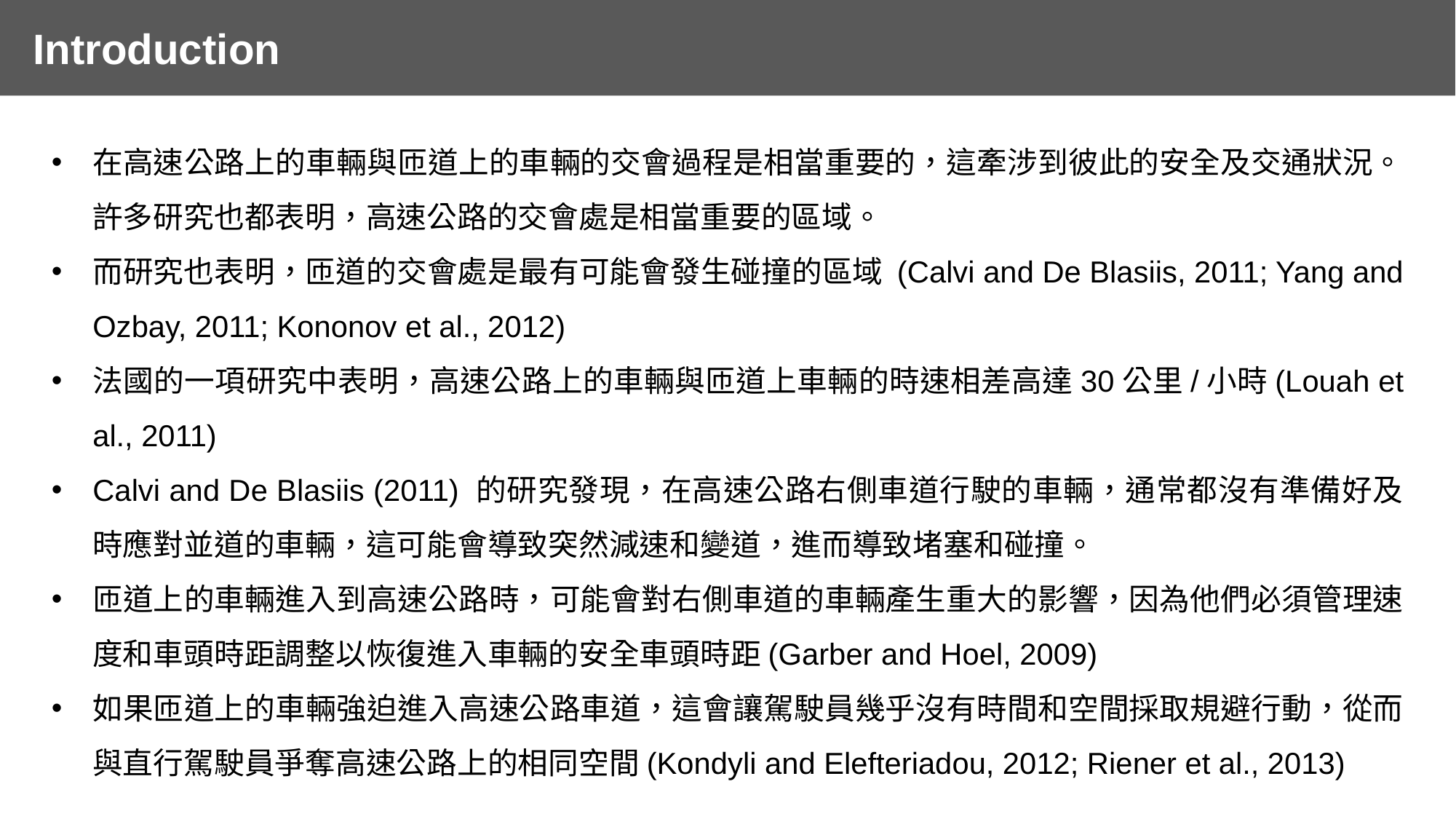

Introduction
在高速公路上的車輛與匝道上的車輛的交會過程是相當重要的，這牽涉到彼此的安全及交通狀況。許多研究也都表明，高速公路的交會處是相當重要的區域。
而研究也表明，匝道的交會處是最有可能會發生碰撞的區域 (Calvi and De Blasiis, 2011; Yang and Ozbay, 2011; Kononov et al., 2012)
法國的一項研究中表明，高速公路上的車輛與匝道上車輛的時速相差高達30公里/小時(Louah et al., 2011)
Calvi and De Blasiis (2011) 的研究發現，在高速公路右側車道行駛的車輛，通常都沒有準備好及時應對並道的車輛，這可能會導致突然減速和變道，進而導致堵塞和碰撞。
匝道上的車輛進入到高速公路時，可能會對右側車道的車輛產生重大的影響，因為他們必須管理速度和車頭時距調整以恢復進入車輛的安全車頭時距(Garber and Hoel, 2009)
如果匝道上的車輛強迫進入高速公路車道，這會讓駕駛員幾乎沒有時間和空間採取規避行動，從而與直行駕駛員爭奪高速公路上的相同空間(Kondyli and Elefteriadou, 2012; Riener et al., 2013)